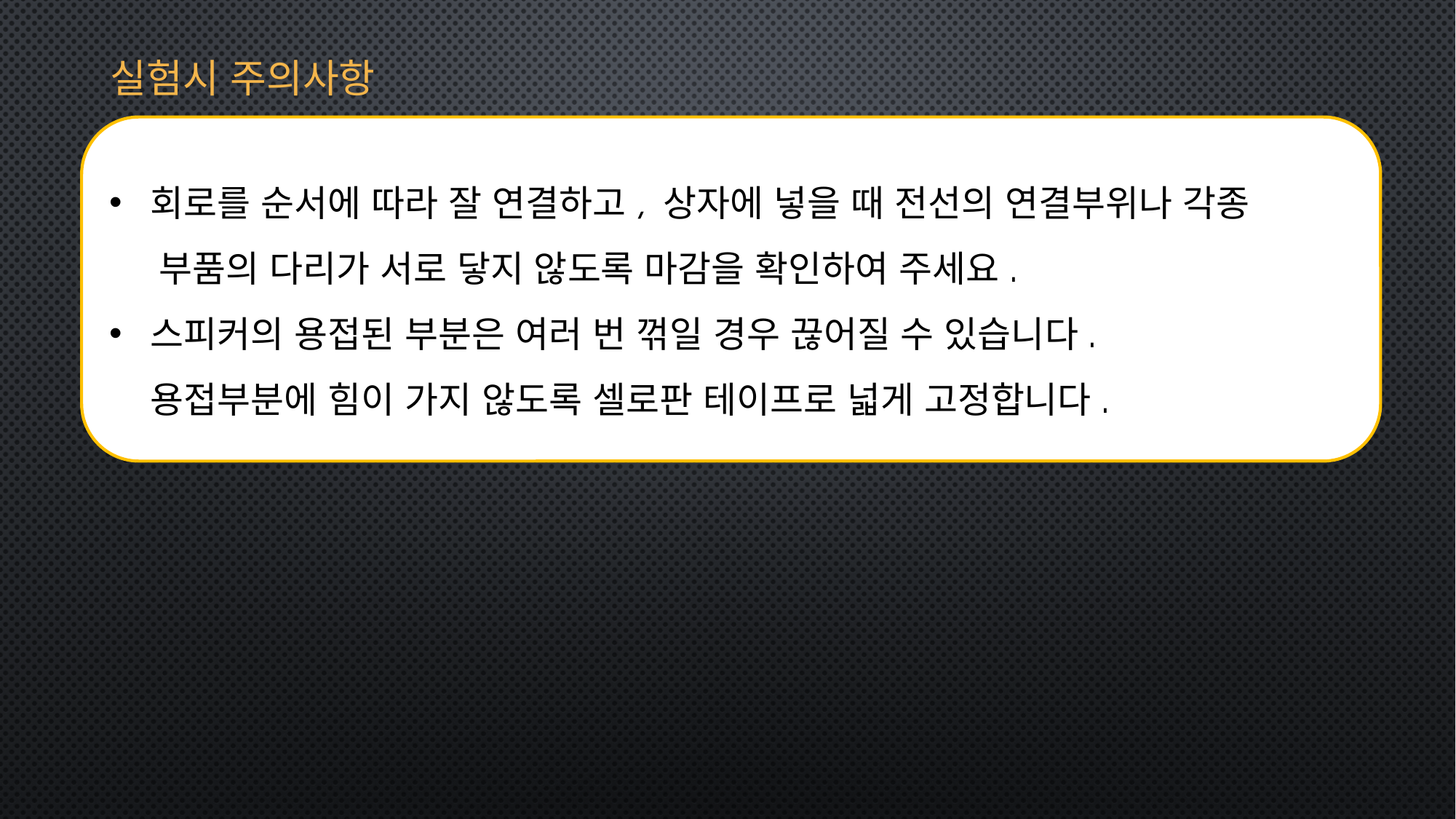

실험시 주의사항
회로를 순서에 따라 잘 연결하고, 상자에 넣을 때 전선의 연결부위나 각종
    부품의 다리가 서로 닿지 않도록 마감을 확인하여 주세요.
스피커의 용접된 부분은 여러 번 꺾일 경우 끊어질 수 있습니다.
용접부분에 힘이 가지 않도록 셀로판 테이프로 넓게 고정합니다.